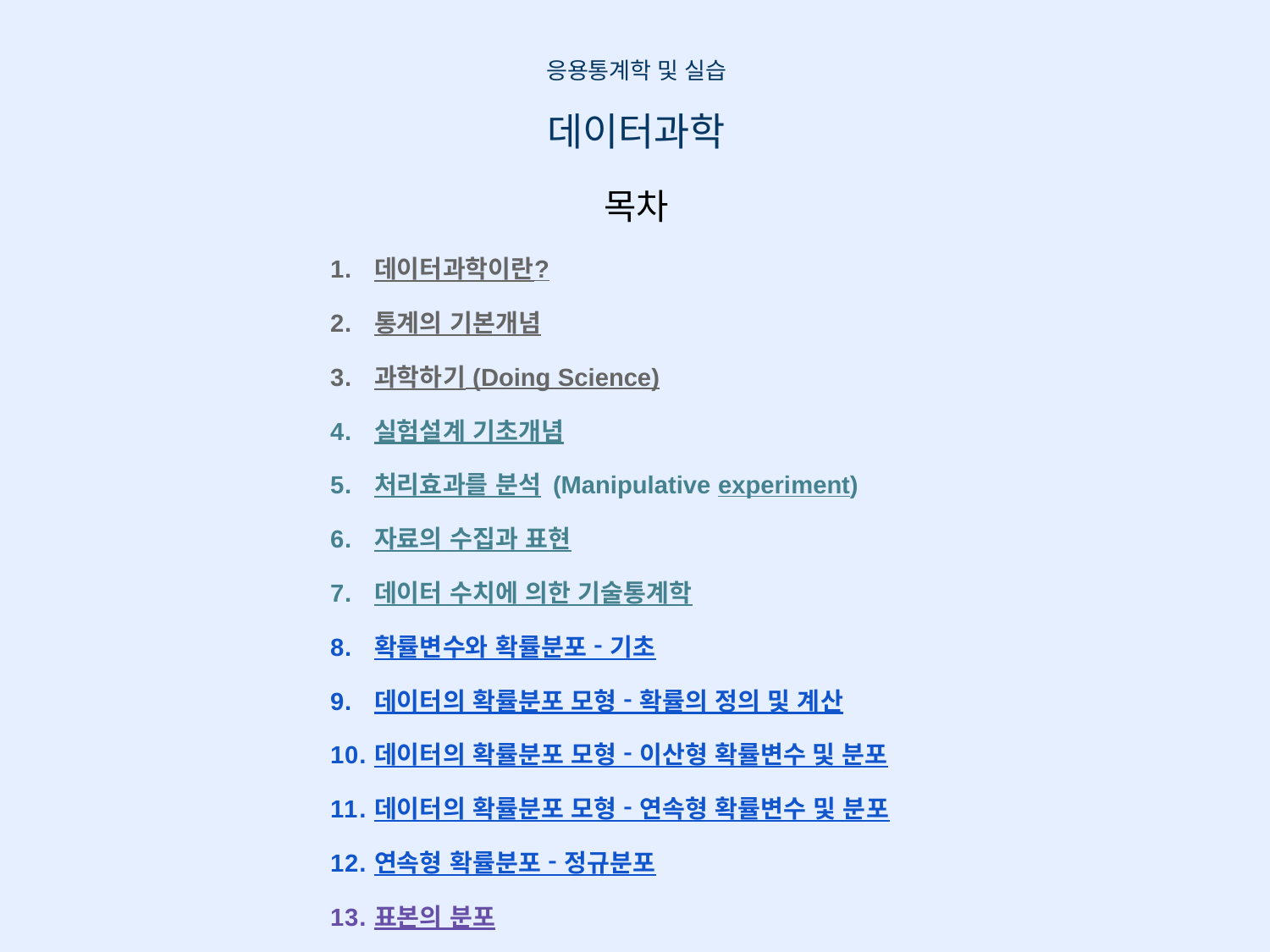

응용통계학 및 실습
데이터과학
목차
데이터과학이란?
통계의 기본개념
과학하기 (Doing Science)
실험설계 기초개념
처리효과를 분석 (Manipulative experiment)
자료의 수집과 표현
데이터 수치에 의한 기술통계학
확률변수와 확률분포 - 기초
데이터의 확률분포 모형 - 확률의 정의 및 계산
데이터의 확률분포 모형 - 이산형 확률변수 및 분포
데이터의 확률분포 모형 - 연속형 확률변수 및 분포
연속형 확률분포 - 정규분포
표본의 분포
당신의 결과로부터 결정을 도와주는 확률